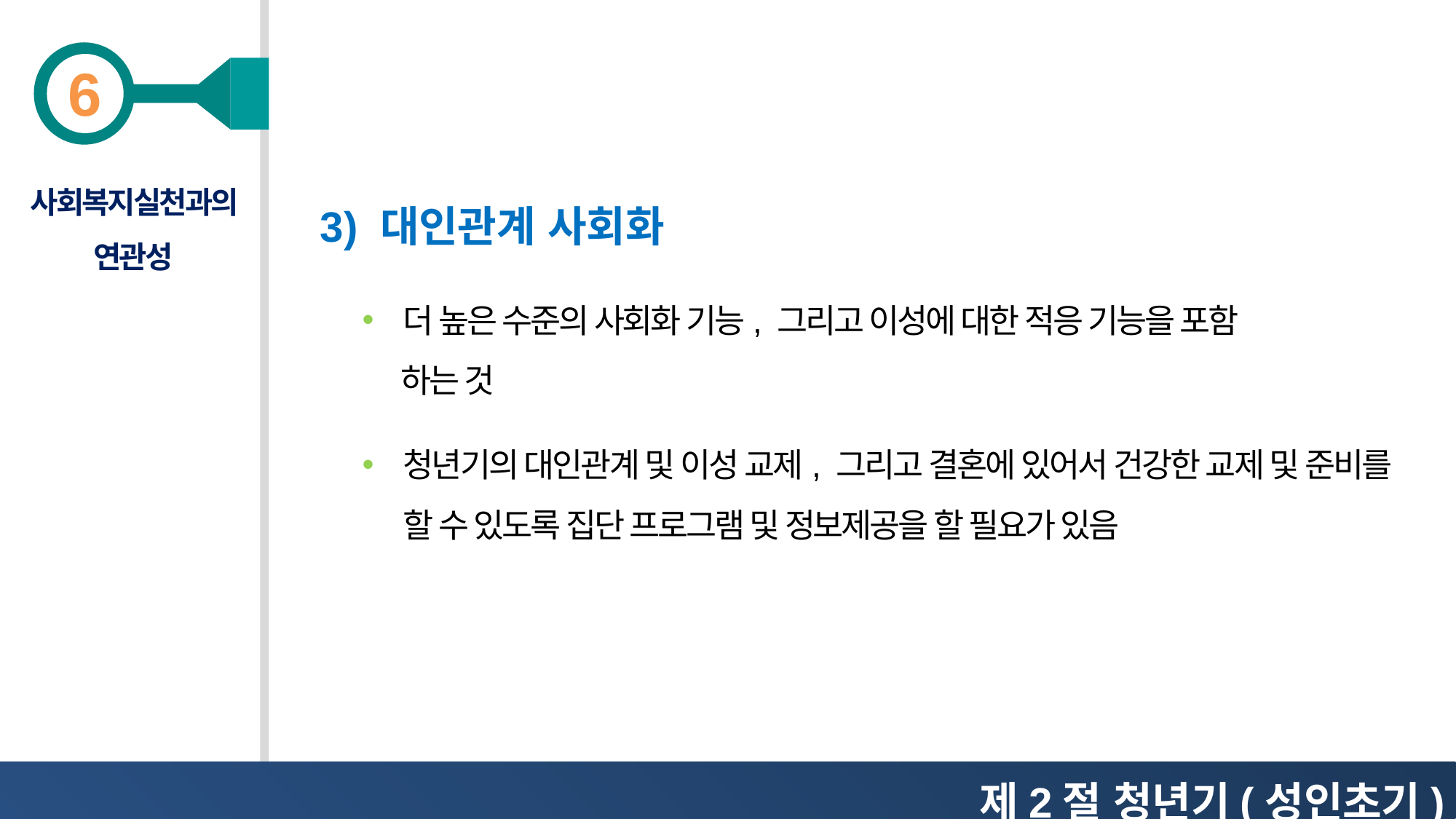

사회복지실천과의 연관성
​3) 대인관계 사회화
더 높은 수준의 사회화 기능, 그리고 이성에 대한 적응 기능을 포함
    하는 것

청년기의 대인관계 및 이성 교제, 그리고 결혼에 있어서 건강한 교제 및 준비를 할 수 있도록 집단 프로그램 및 정보제공을 할 필요가 있음
제2절 청년기(성인초기)